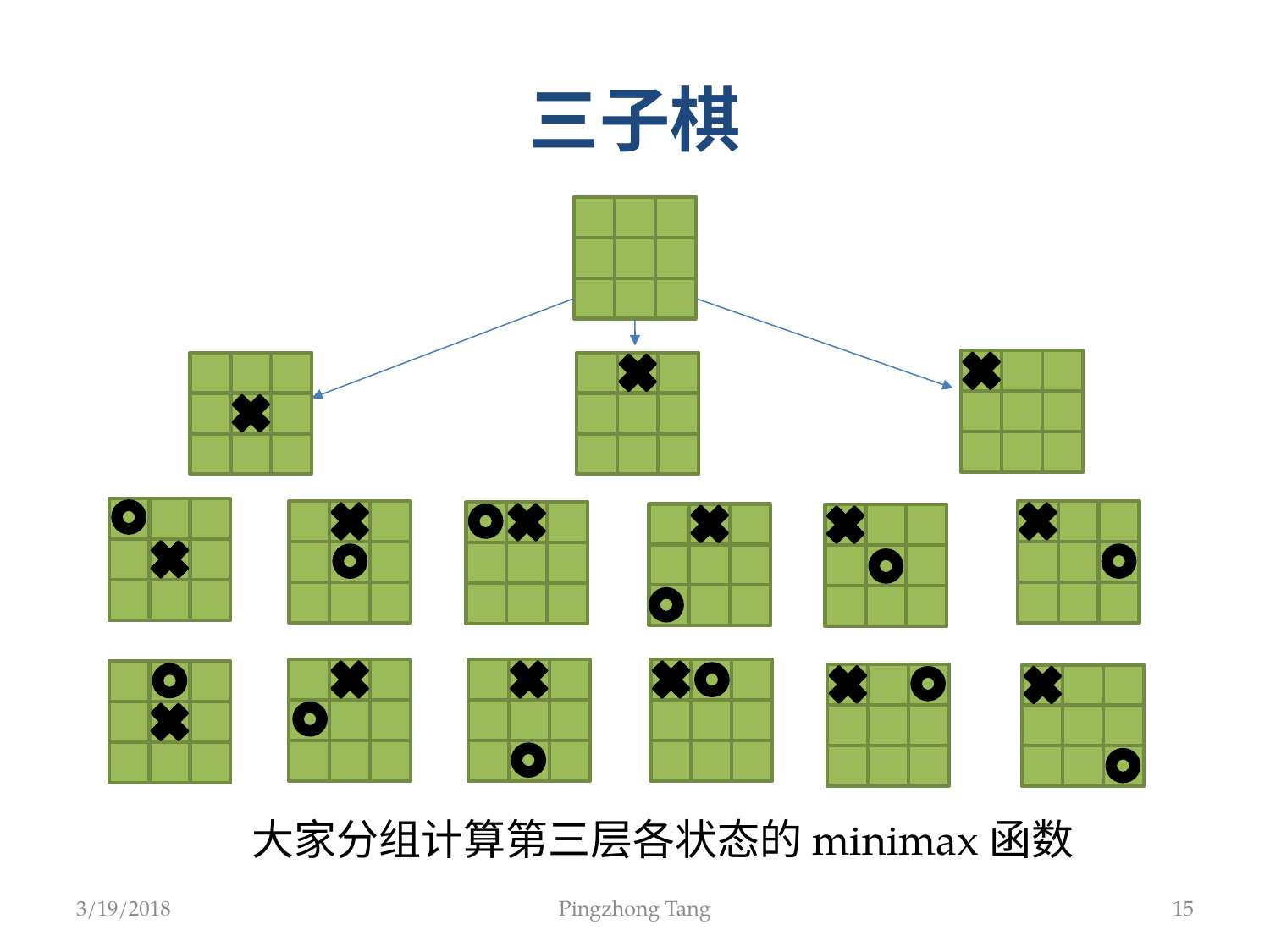

# 三子棋

大家分组计算第三层各状态的minimax函数
3/19/2018
Pingzhong Tang
15